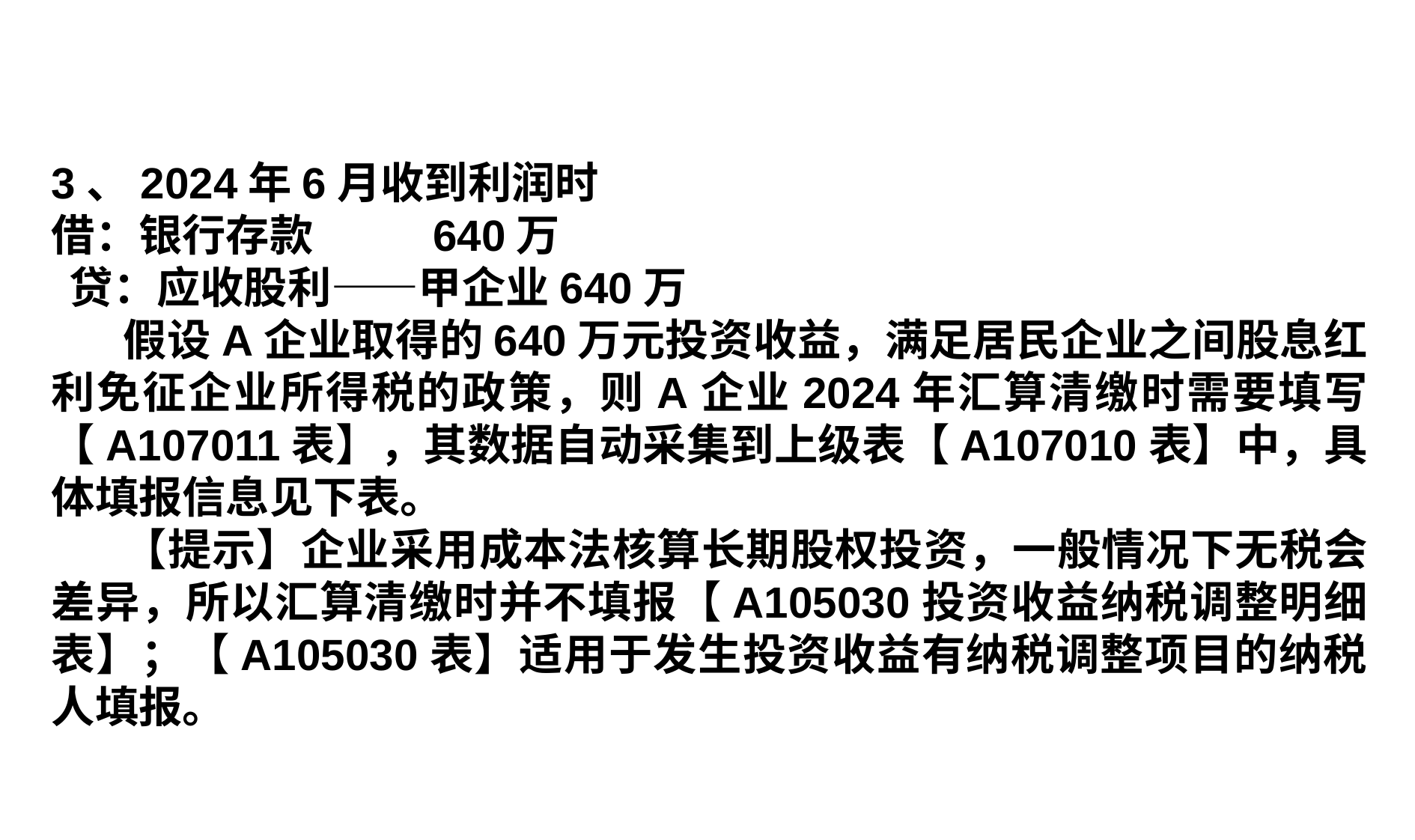

3、2024年6月收到利润时
借：银行存款           640万
贷：应收股利——甲企业640万
假设A企业取得的640万元投资收益，满足居民企业之间股息红利免征企业所得税的政策，则A企业2024年汇算清缴时需要填写【A107011表】，其数据自动采集到上级表【A107010表】中，具体填报信息见下表。
【提示】企业采用成本法核算长期股权投资，一般情况下无税会差异，所以汇算清缴时并不填报【A105030投资收益纳税调整明细表】；【A105030表】适用于发生投资收益有纳税调整项目的纳税人填报。